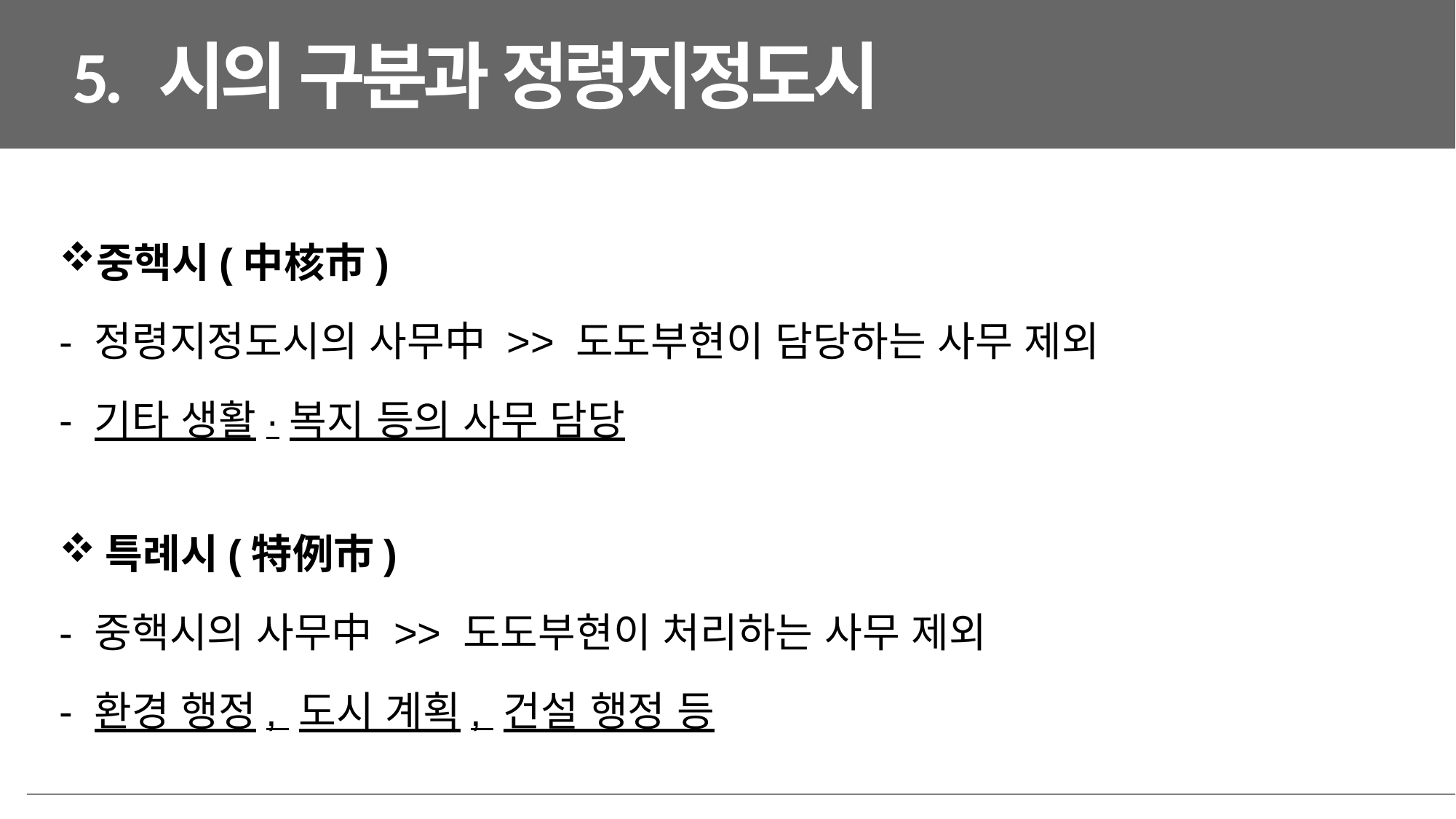

5. 시의 구분과 정령지정도시
중핵시(中核市)
- 정령지정도시의 사무中 >> 도도부현이 담당하는 사무 제외
- 기타 생활·복지 등의 사무 담당
특례시(特例市)
- 중핵시의 사무中 >> 도도부현이 처리하는 사무 제외
- 환경 행정, 도시 계획, 건설 행정 등